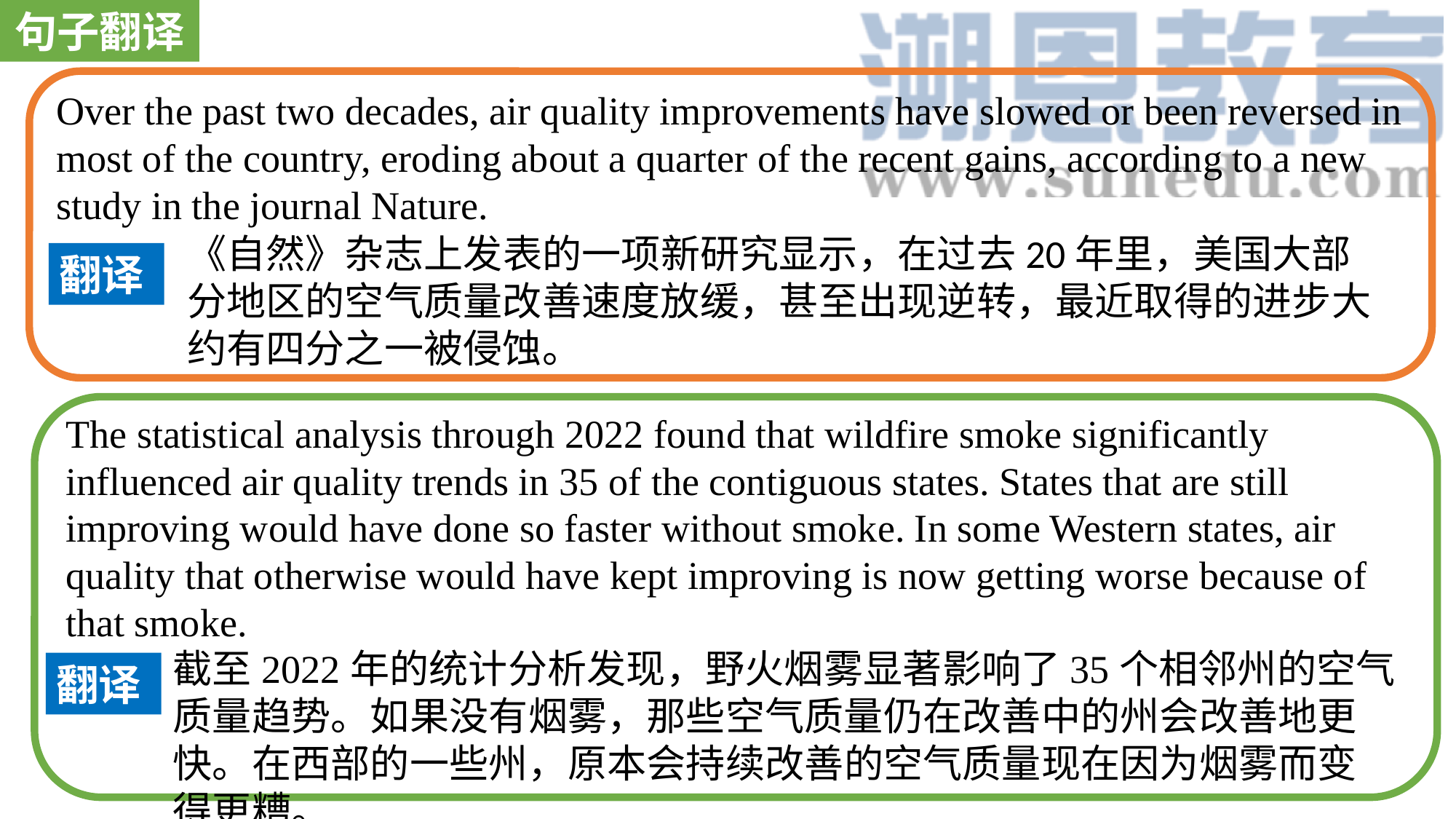

句子翻译

Over the past two decades, air quality improvements have slowed or been reversed in most of the country, eroding about a quarter of the recent gains, according to a new study in the journal Nature.
《自然》杂志上发表的一项新研究显示，在过去20年里，美国大部分地区的空气质量改善速度放缓，甚至出现逆转，最近取得的进步大约有四分之一被侵蚀。
翻译

The statistical analysis through 2022 found that wildfire smoke significantly influenced air quality trends in 35 of the contiguous states. States that are still improving would have done so faster without smoke. In some Western states, air quality that otherwise would have kept improving is now getting worse because of that smoke.
截至2022年的统计分析发现，野火烟雾显著影响了35个相邻州的空气质量趋势。如果没有烟雾，那些空气质量仍在改善中的州会改善地更快。在西部的一些州，原本会持续改善的空气质量现在因为烟雾而变得更糟。
翻译